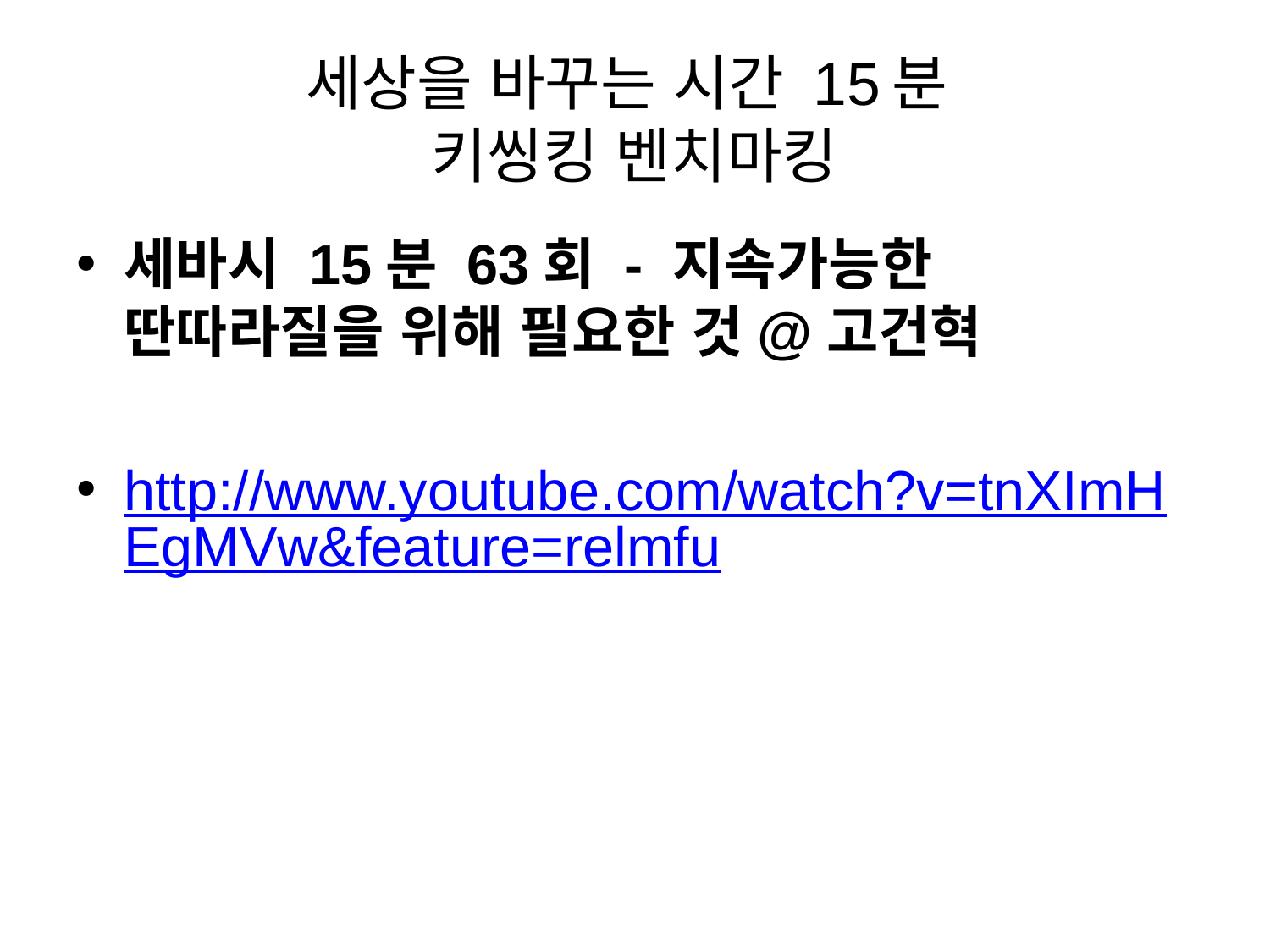

# 세상을 바꾸는 시간 15분 키씽킹 벤치마킹
세바시 15분 63회 - 지속가능한 딴따라질을 위해 필요한 것@고건혁

http://www.youtube.com/watch?v=tnXImHEgMVw&feature=relmfu